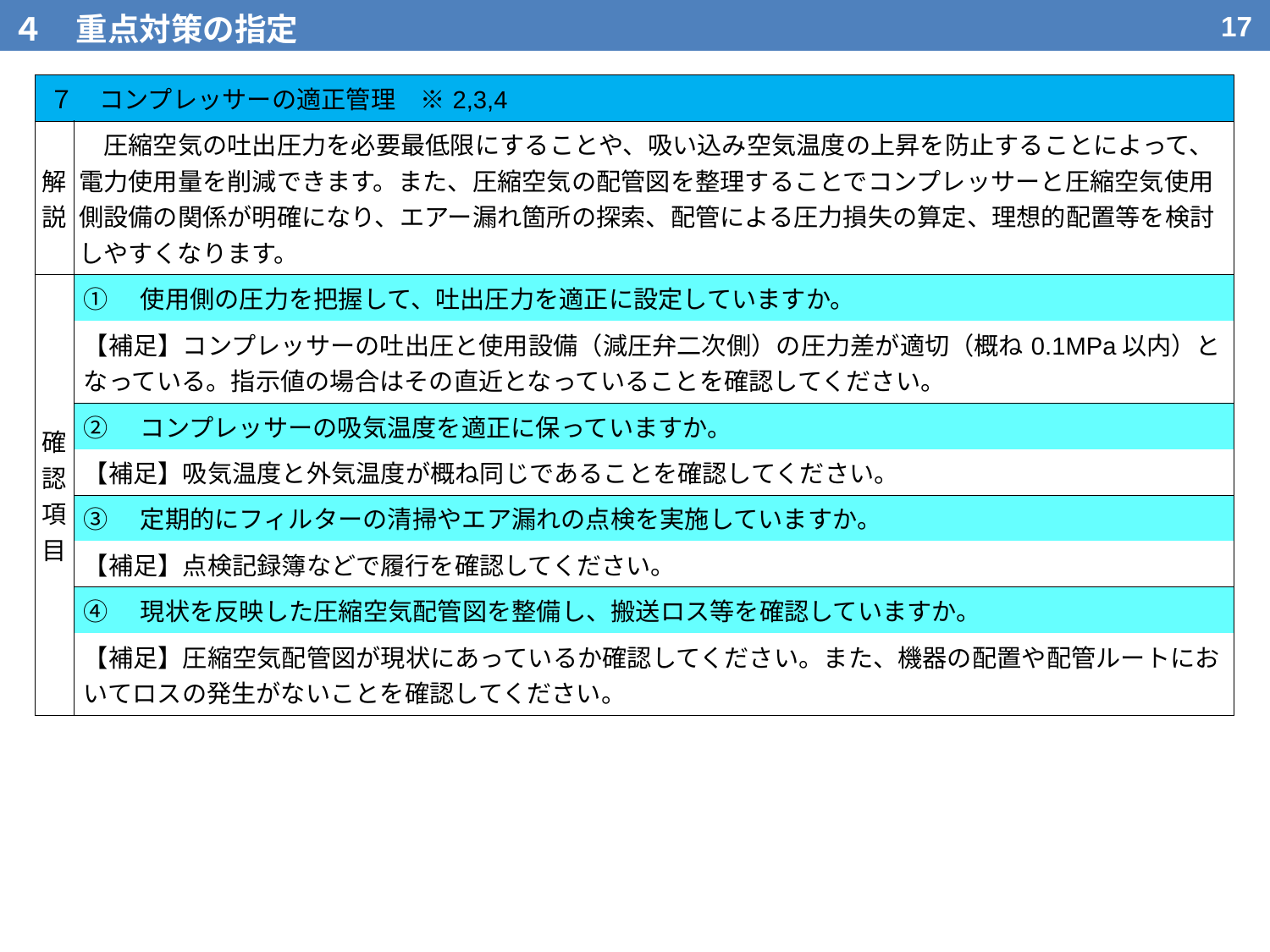

４　重点対策の指定
17
| ７　コンプレッサーの適正管理　※2,3,4 |  |
| --- | --- |
| 解説 | 圧縮空気の吐出圧力を必要最低限にすることや、吸い込み空気温度の上昇を防止することによって、電力使用量を削減できます。また、圧縮空気の配管図を整理することでコンプレッサーと圧縮空気使用側設備の関係が明確になり、エアー漏れ箇所の探索、配管による圧力損失の算定、理想的配置等を検討しやすくなります。 |
| 確認項目 | ①　使用側の圧力を把握して、吐出圧力を適正に設定していますか。 |
|  | 【補足】コンプレッサーの吐出圧と使用設備（減圧弁二次側）の圧力差が適切（概ね0.1MPa以内）となっている。指示値の場合はその直近となっていることを確認してください。 |
|  | ②　コンプレッサーの吸気温度を適正に保っていますか。 |
|  | 【補足】吸気温度と外気温度が概ね同じであることを確認してください。 |
|  | ③　定期的にフィルターの清掃やエア漏れの点検を実施していますか。 |
|  | 【補足】点検記録簿などで履行を確認してください。 |
|  | ④　現状を反映した圧縮空気配管図を整備し、搬送ロス等を確認していますか。 |
|  | 【補足】圧縮空気配管図が現状にあっているか確認してください。また、機器の配置や配管ルートにおいてロスの発生がないことを確認してください。 |